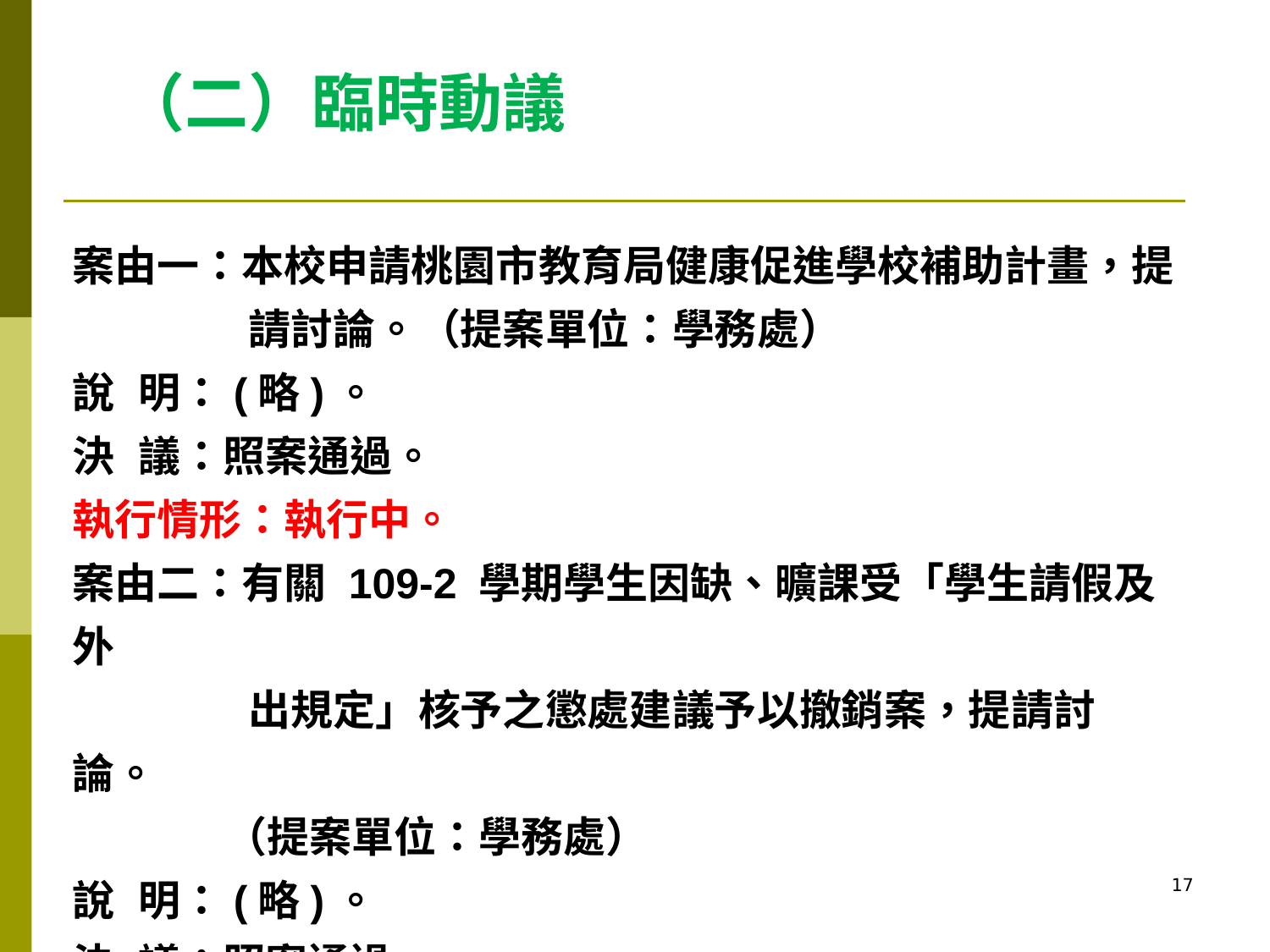

（二）臨時動議
案由一：本校申請桃園市教育局健康促進學校補助計畫，提
              請討論。（提案單位：學務處）
說  明：(略)。
決  議：照案通過。
執行情形：執行中。
案由二：有關 109-2 學期學生因缺、曠課受「學生請假及外
              出規定」核予之懲處建議予以撤銷案，提請討論。
            （提案單位：學務處）
說  明：(略)。
決  議：照案通過。
執行情形：已辦理。

17